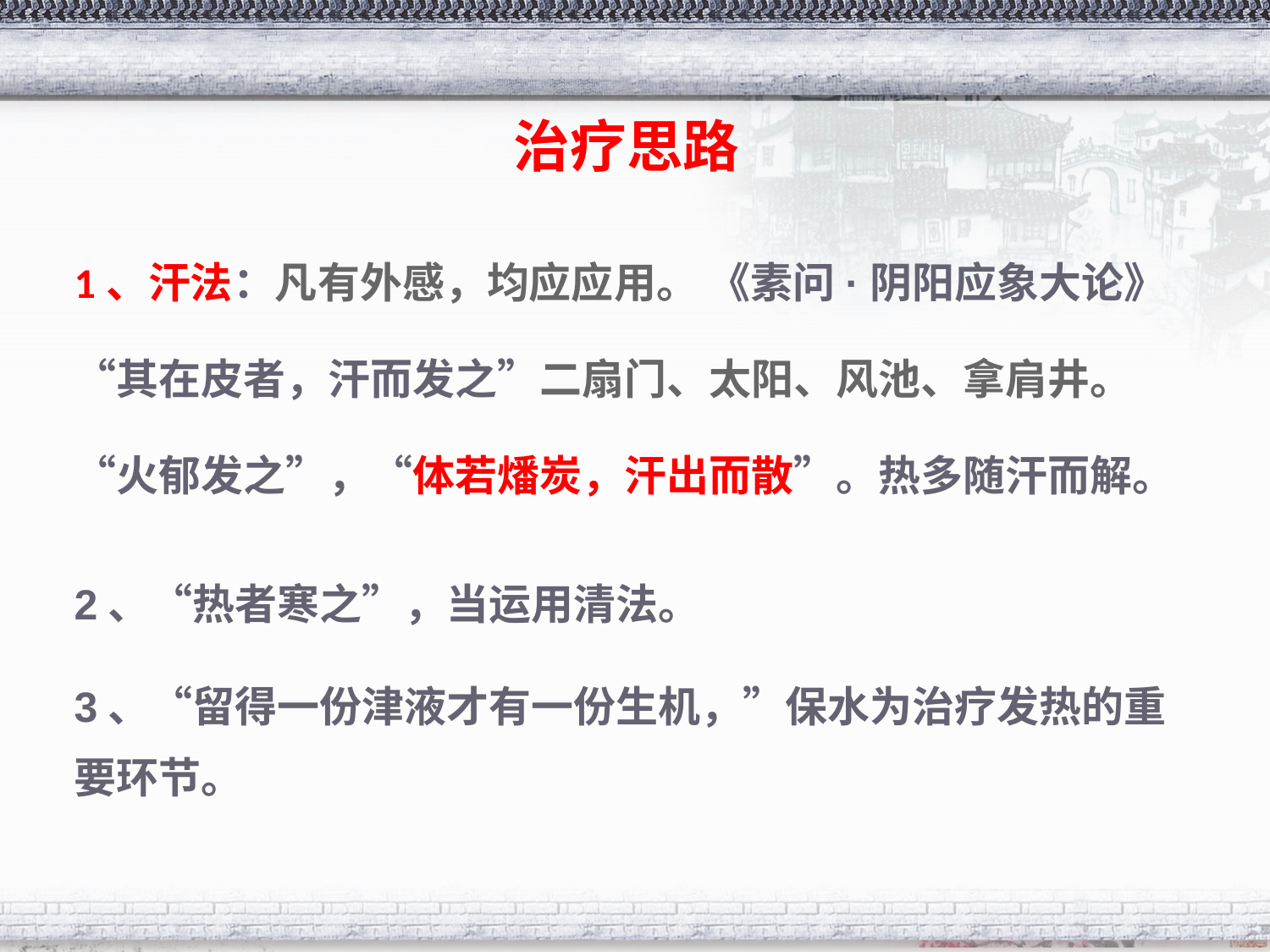

# 治疗思路
1、汗法：凡有外感，均应应用。 《素问·阴阳应象大论》“其在皮者，汗而发之”二扇门、太阳、风池、拿肩井。“火郁发之”，“体若燔炭，汗出而散”。热多随汗而解。
2、“热者寒之”，当运用清法。
3、“留得一份津液才有一份生机，”保水为治疗发热的重要环节。